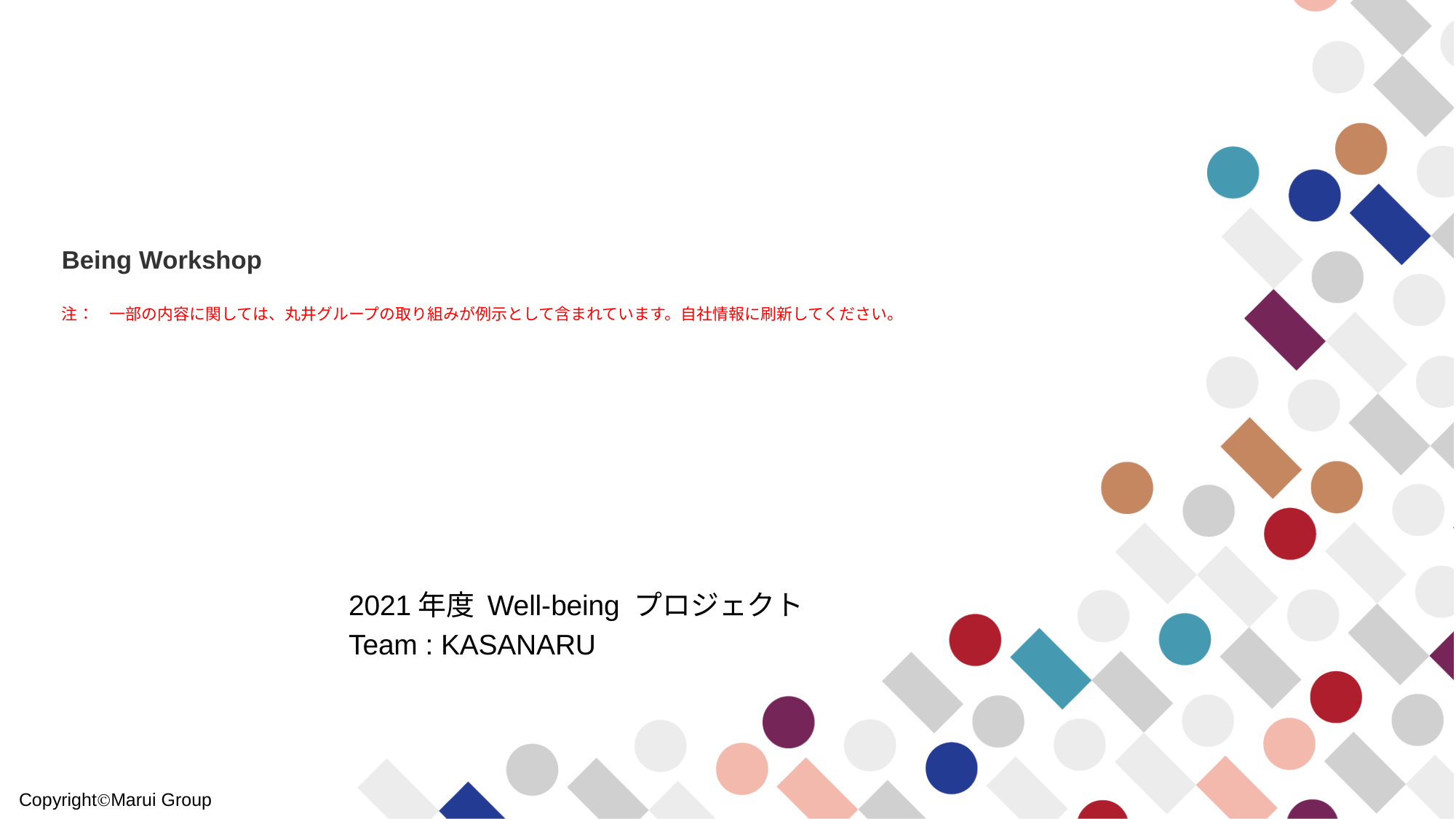

# Being Workshop 注：　一部の内容に関しては、丸井グループの取り組みが例示として含まれています。自社情報に刷新してください。
2021年度 Well-being プロジェクト
Team : KASANARU
CopyrightⒸMarui Group